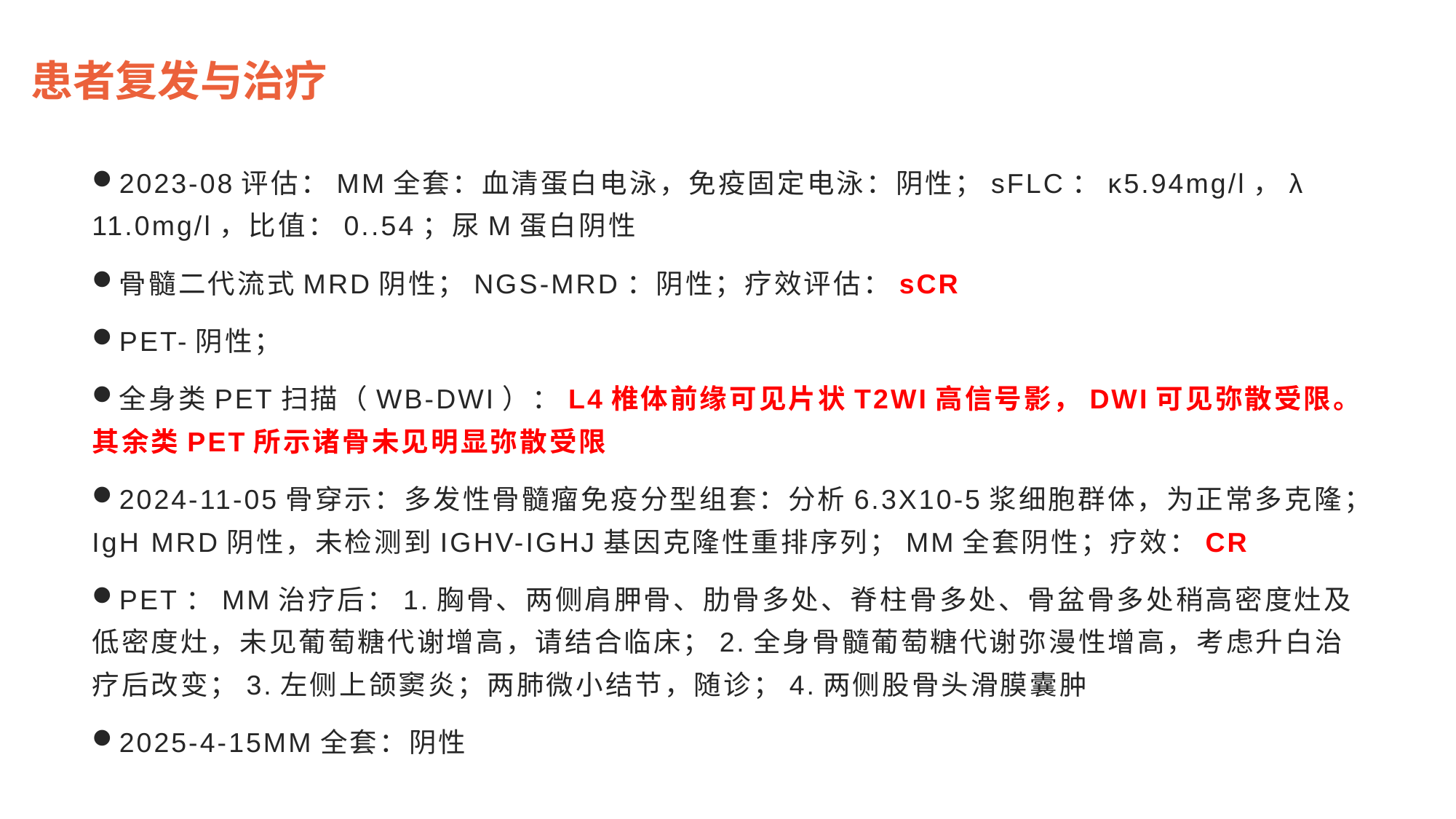

患者复发与治疗
2023-08评估：MM全套：血清蛋白电泳，免疫固定电泳：阴性；sFLC：κ5.94mg/l，λ 11.0mg/l，比值：0..54；尿M蛋白阴性
骨髓二代流式MRD阴性；NGS-MRD：阴性；疗效评估：sCR
PET-阴性；
全身类PET扫描（WB-DWI）：L4椎体前缘可见片状T2WI高信号影，DWI可见弥散受限。其余类PET所示诸骨未见明显弥散受限
2024-11-05骨穿示：多发性骨髓瘤免疫分型组套：分析6.3X10-5浆细胞群体，为正常多克隆；IgH MRD阴性，未检测到IGHV-IGHJ基因克隆性重排序列；MM全套阴性；疗效：CR
PET：MM治疗后：1.胸骨、两侧肩胛骨、肋骨多处、脊柱骨多处、骨盆骨多处稍高密度灶及低密度灶，未见葡萄糖代谢增高，请结合临床；2.全身骨髓葡萄糖代谢弥漫性增高，考虑升白治疗后改变；3.左侧上颌窦炎；两肺微小结节，随诊；4.两侧股骨头滑膜囊肿
2025-4-15MM全套：阴性